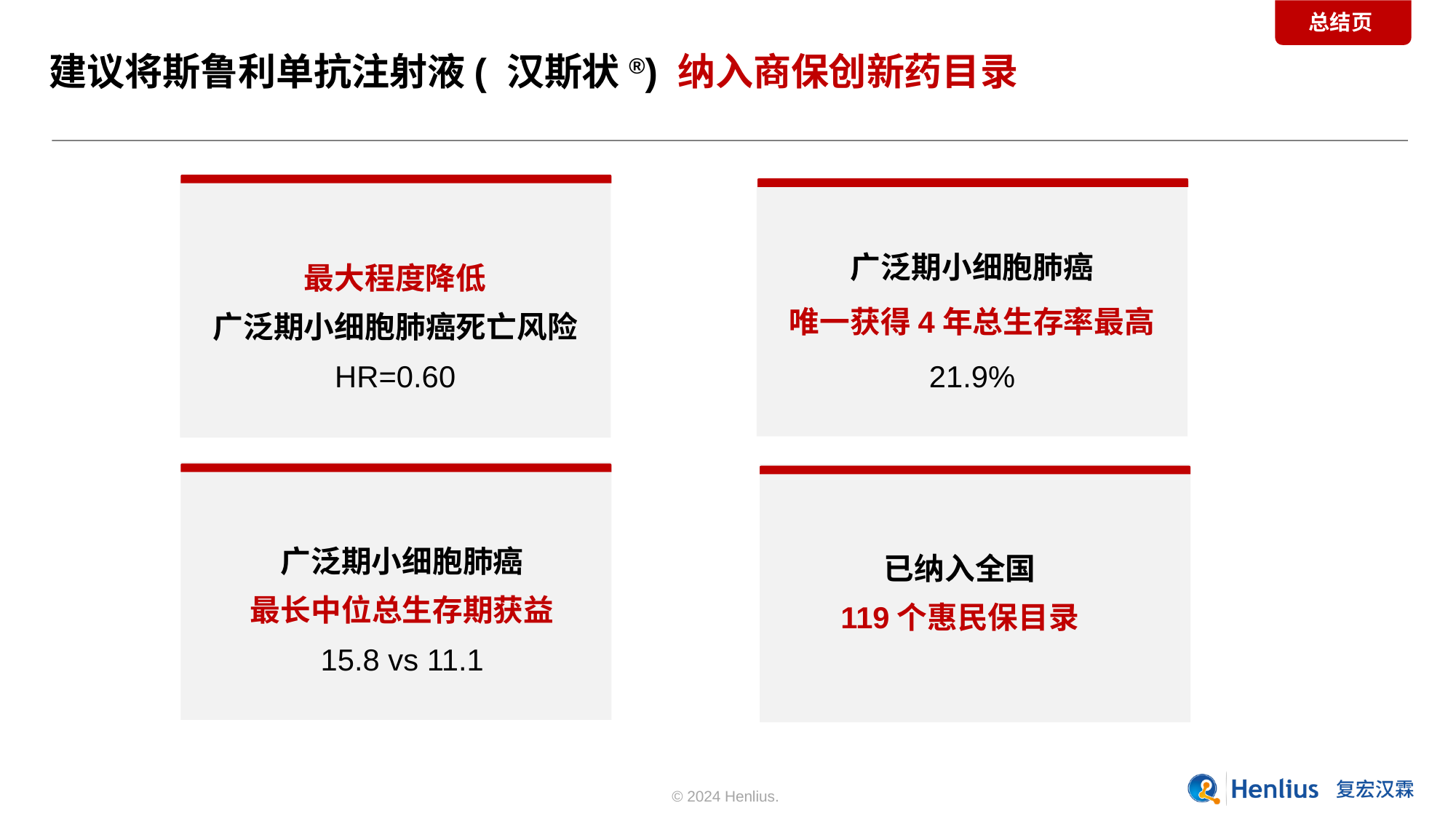

总结页

建议将斯鲁利单抗注射液( 汉斯状®) 纳入商保创新药目录

广泛期小细胞肺癌
唯一获得4年总生存率最高
21.9%

最大程度降低
广泛期小细胞肺癌死亡风险
HR=0.60

广泛期小细胞肺癌
最长中位总生存期获益
15.8 vs 11.1
已纳入全国
119个惠民保目录